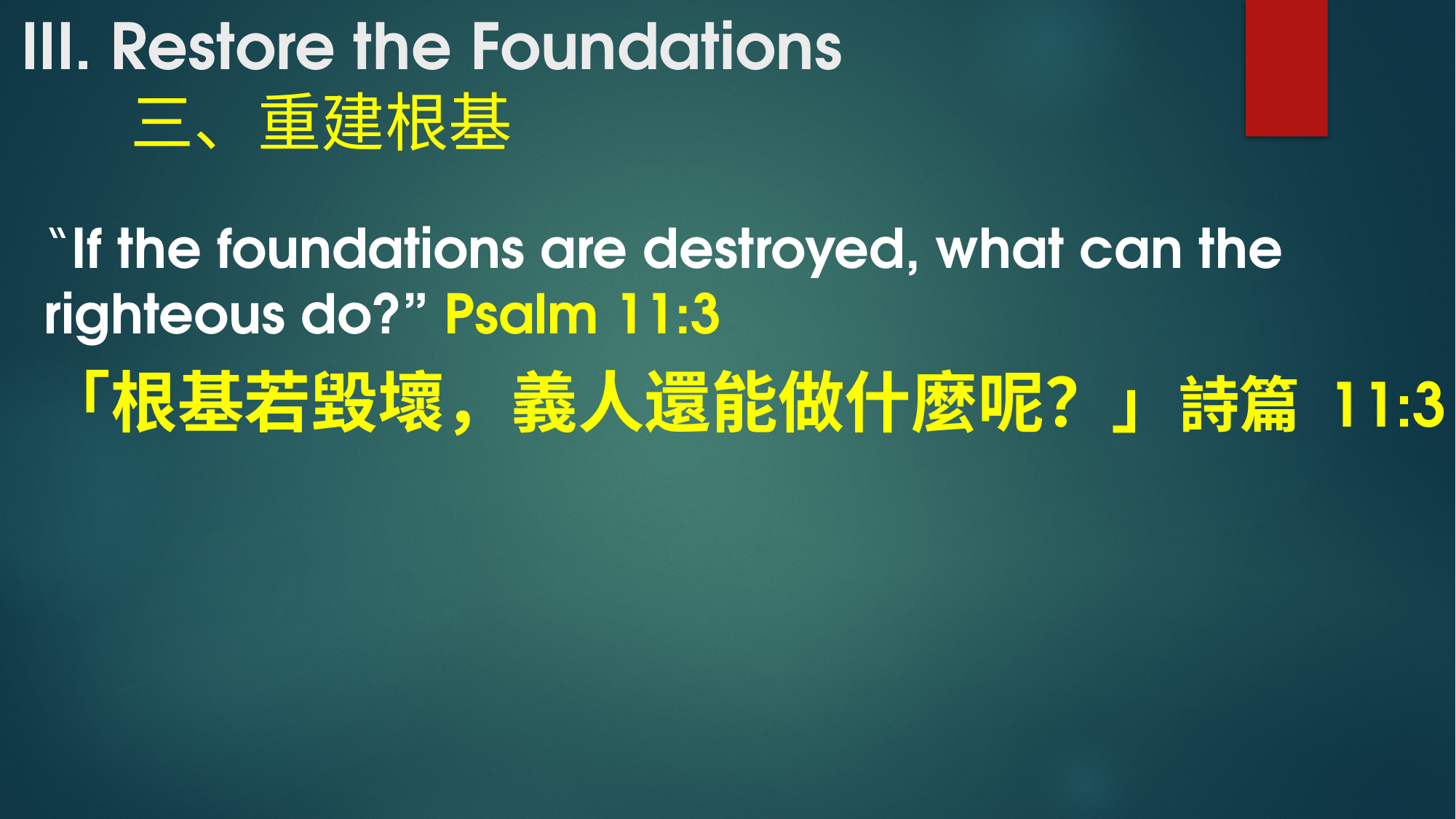

# III. Restore the Foundations 三、重建根基
“If the foundations are destroyed, what can the righteous do?” Psalm 11:3
「根基若毀壞，義人還能做什麼呢？」詩篇 11:3